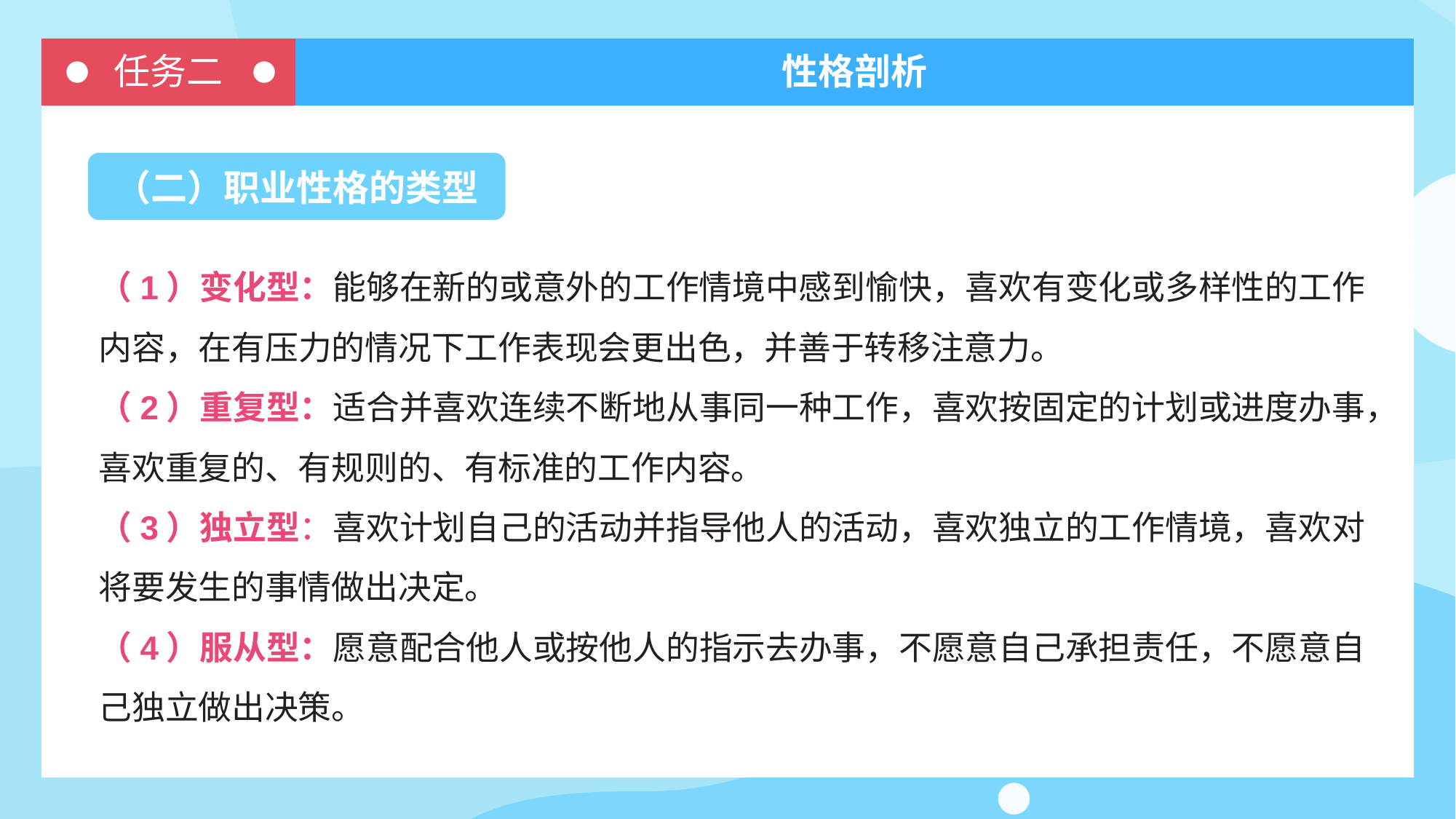

任务二
性格剖析

（二）职业性格的类型
（1）变化型：能够在新的或意外的工作情境中感到愉快，喜欢有变化或多样性的工作内容，在有压力的情况下工作表现会更出色，并善于转移注意力。
（2）重复型：适合并喜欢连续不断地从事同一种工作，喜欢按固定的计划或进度办事，喜欢重复的、有规则的、有标准的工作内容。
（3）独立型：喜欢计划自己的活动并指导他人的活动，喜欢独立的工作情境，喜欢对将要发生的事情做出决定。
（4）服从型：愿意配合他人或按他人的指示去办事，不愿意自己承担责任，不愿意自己独立做出决策。